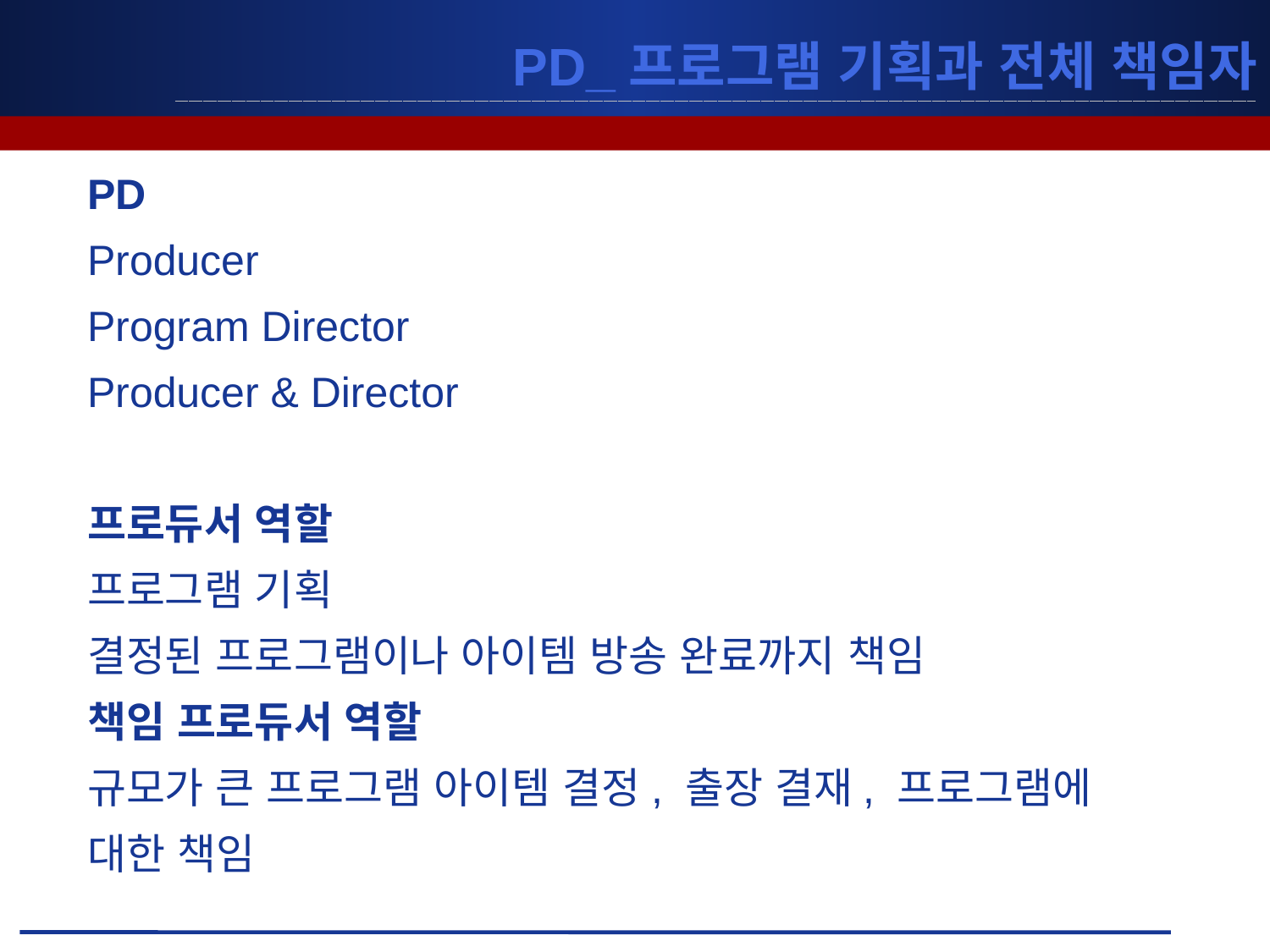

# PD_프로그램 기획과 전체 책임자
PD
Producer
Program Director
Producer & Director

프로듀서 역할
프로그램 기획
결정된 프로그램이나 아이템 방송 완료까지 책임
책임 프로듀서 역할
규모가 큰 프로그램 아이템 결정, 출장 결재, 프로그램에 대한 책임